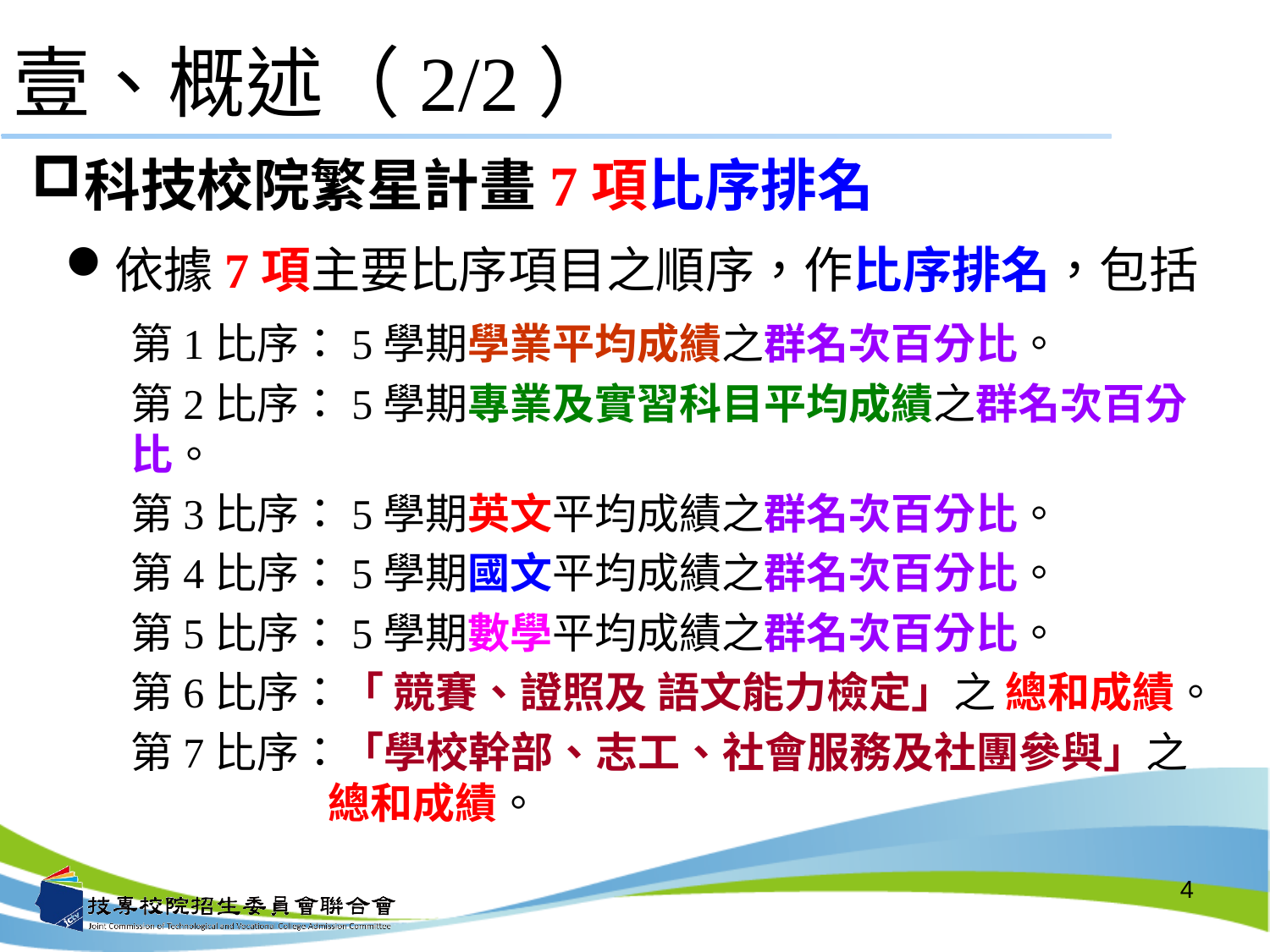

# 壹、概述（2/2）
科技校院繁星計畫7項比序排名
依據7項主要比序項目之順序，作比序排名，包括
第1比序：5學期學業平均成績之群名次百分比。
第2比序：5學期專業及實習科目平均成績之群名次百分比。
第3比序：5學期英文平均成績之群名次百分比。
第4比序：5學期國文平均成績之群名次百分比。
第5比序：5學期數學平均成績之群名次百分比。
第6比序：「 競賽、證照及 語文能力檢定」之 總和成績。
第7比序：「學校幹部、志工、社會服務及社團參與」之
 總和成績。

4